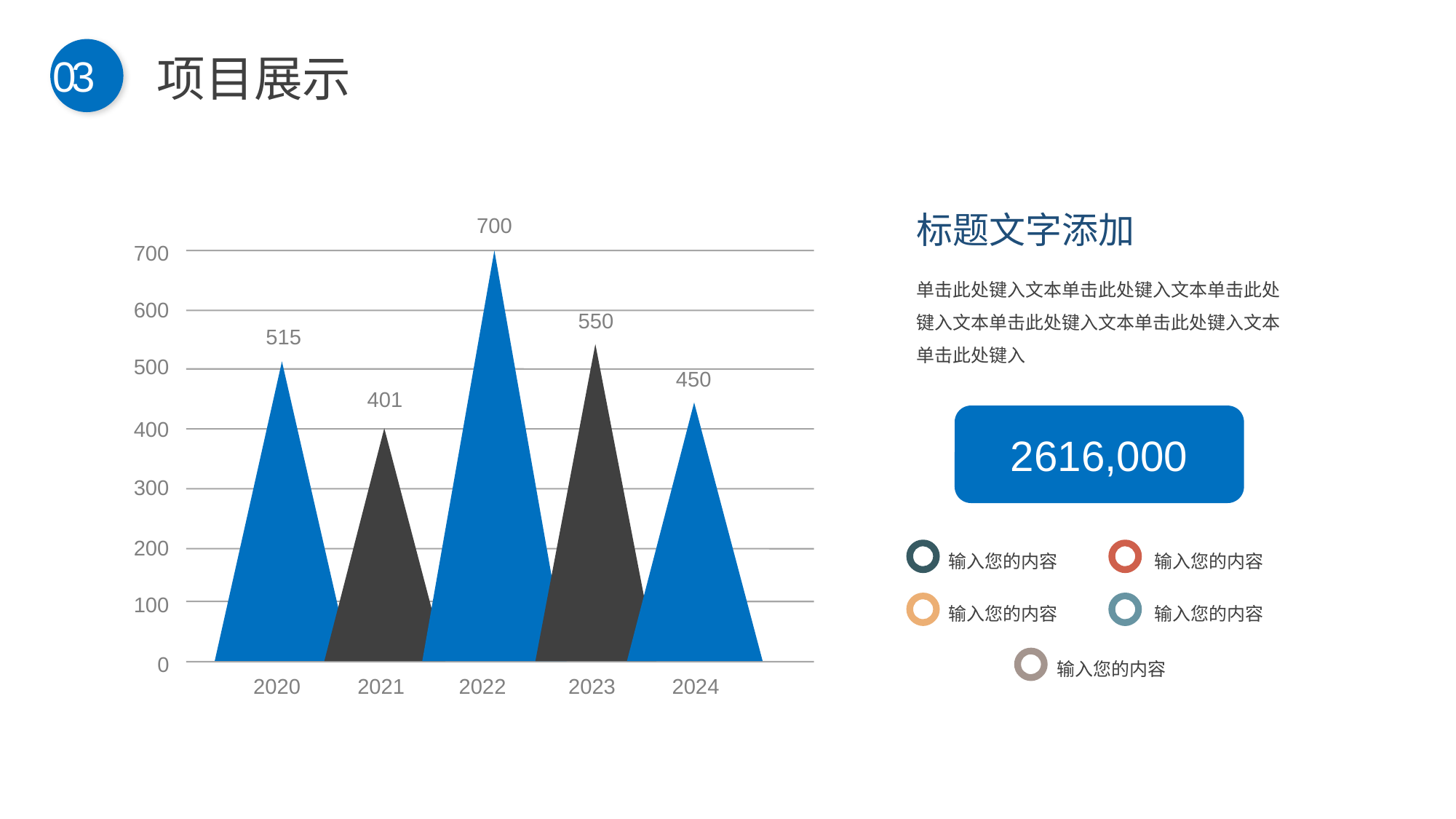

项目展示
03
标题文字添加
单击此处键入文本单击此处键入文本单击此处键入文本单击此处键入文本单击此处键入文本单击此处键入
700
700

600
550
515
500
450
401
400
300
200
100
0
2020
2021
2022
2023
2024

2616,000

输入您的内容
输入您的内容

输入您的内容
输入您的内容

输入您的内容